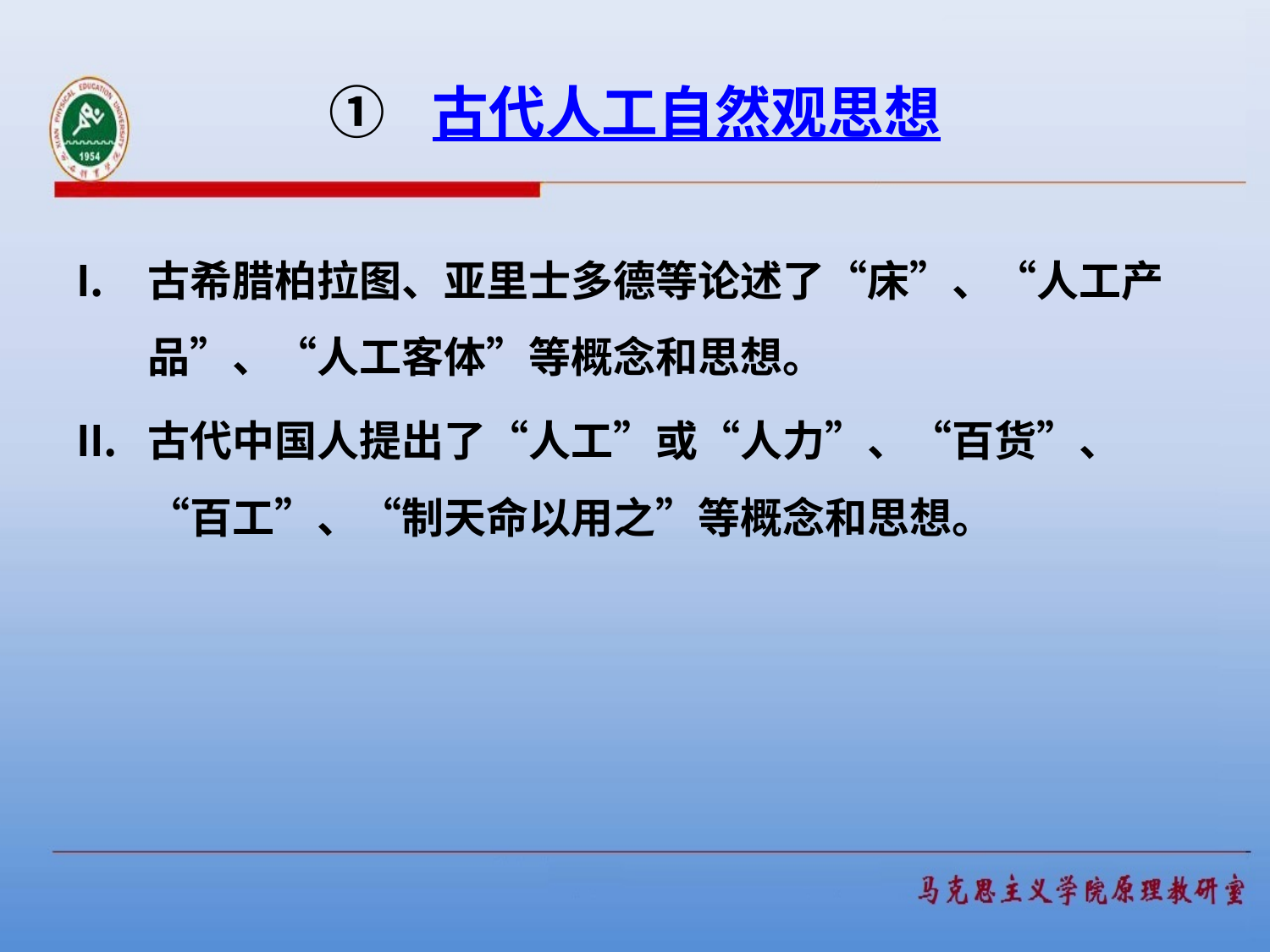

# 古代人工自然观思想
古希腊柏拉图、亚里士多德等论述了“床”、“人工产品”、“人工客体”等概念和思想。
古代中国人提出了“人工”或“人力”、“百货”、“百工”、“制天命以用之”等概念和思想。